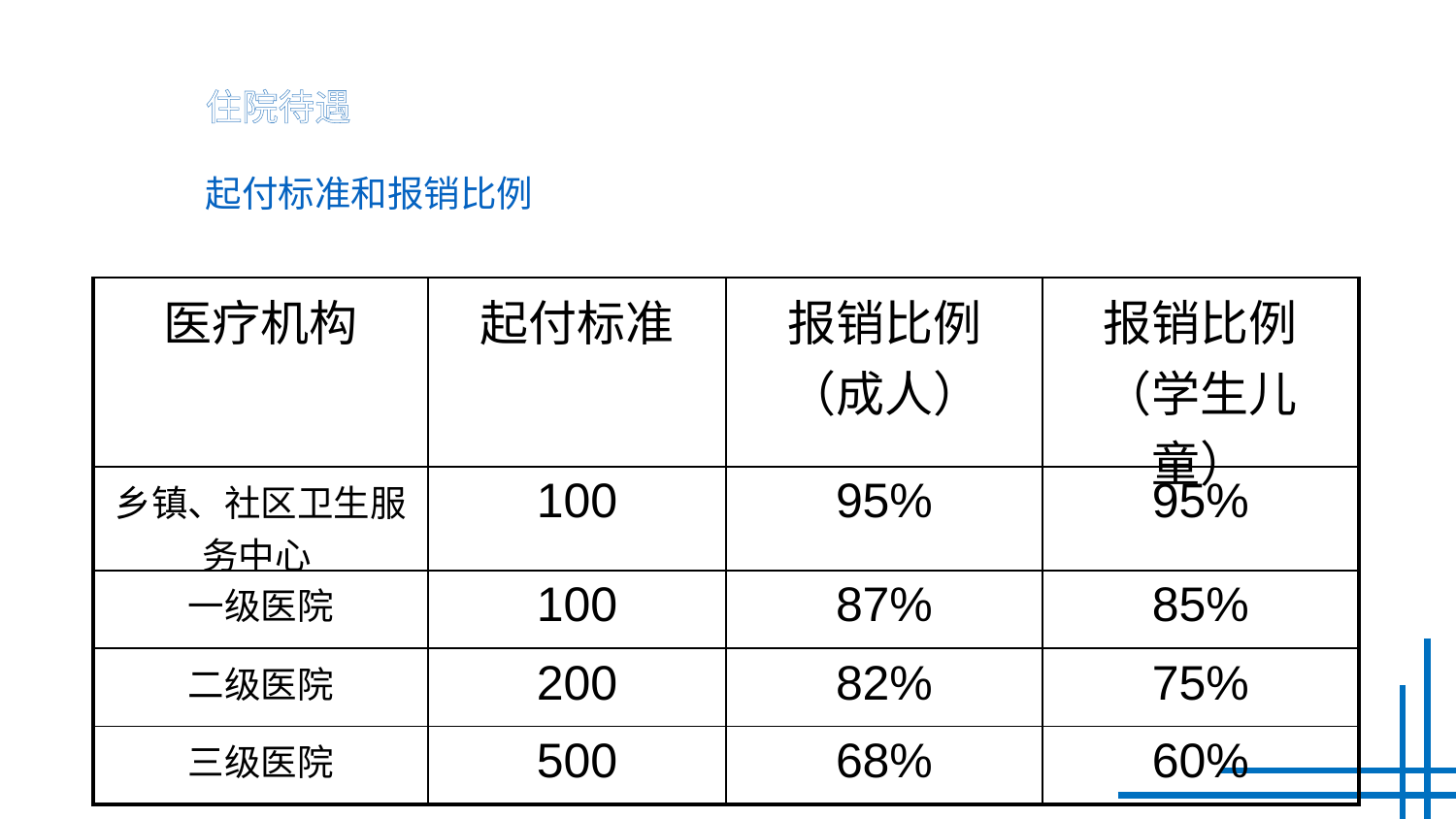

住院待遇

起付标准和报销比例
| 医疗机构 | 起付标准 | 报销比例（成人） | 报销比例（学生儿童） |
| --- | --- | --- | --- |
| 乡镇、社区卫生服务中心 | 100 | 95% | 95% |
| 一级医院 | 100 | 87% | 85% |
| 二级医院 | 200 | 82% | 75% |
| 三级医院 | 500 | 68% | 60% |